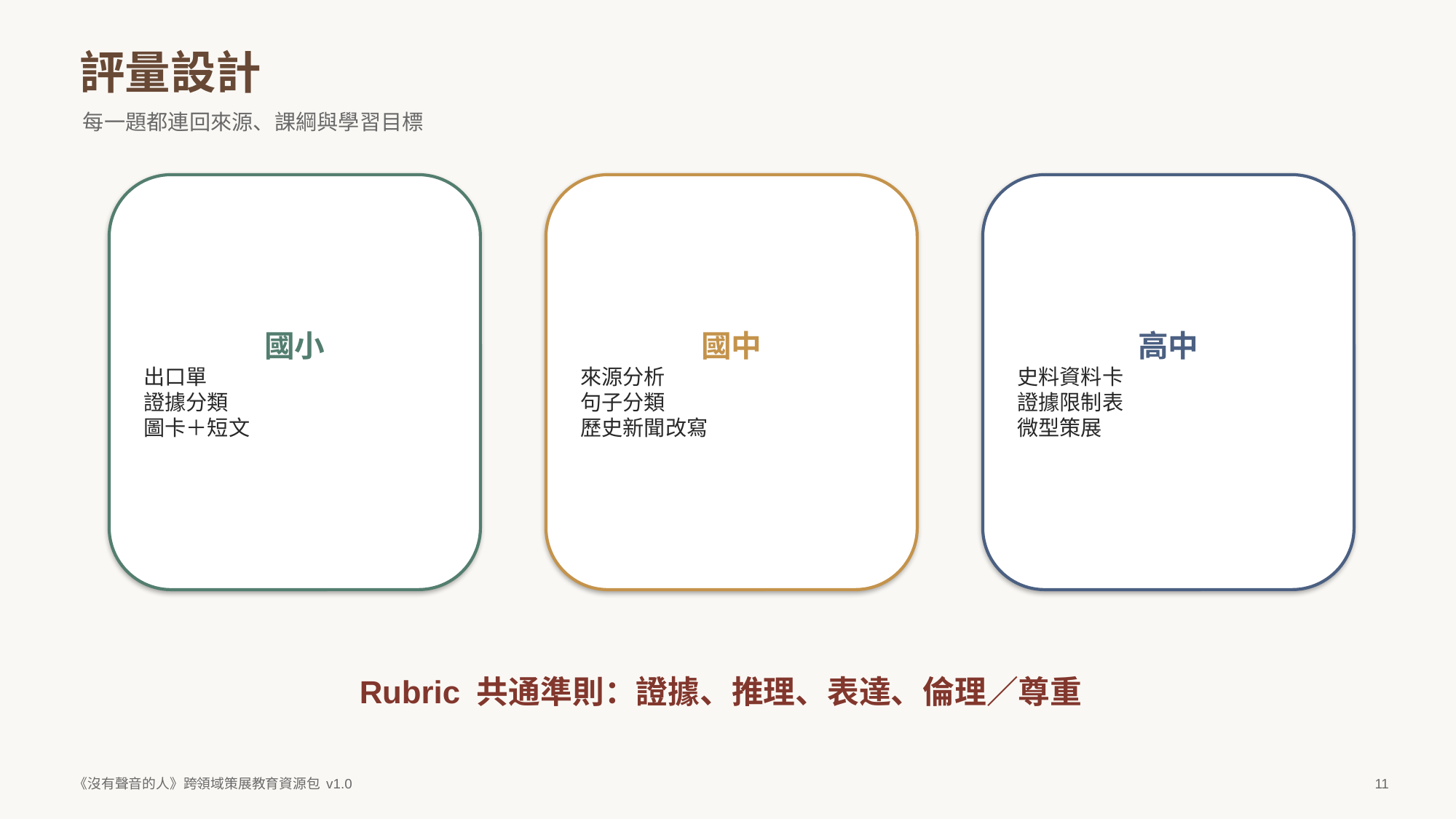

評量設計
每一題都連回來源、課綱與學習目標
國小
出口單
證據分類
圖卡＋短文
國中
來源分析
句子分類
歷史新聞改寫
高中
史料資料卡
證據限制表
微型策展
Rubric 共通準則：證據、推理、表達、倫理／尊重
《沒有聲音的人》跨領域策展教育資源包 v1.0
11